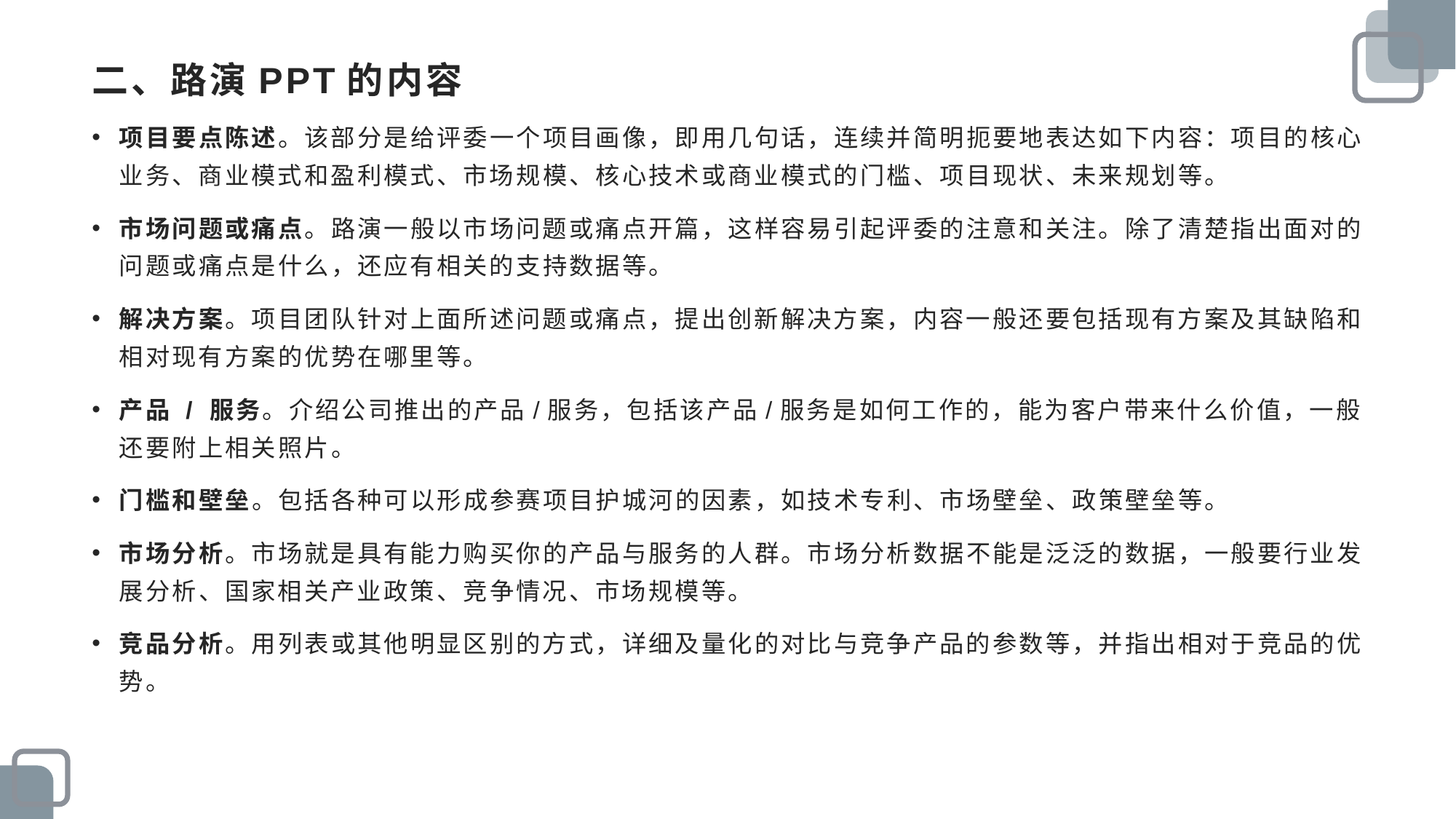

# 二、路演PPT的内容
项目要点陈述。该部分是给评委一个项目画像，即用几句话，连续并简明扼要地表达如下内容：项目的核心业务、商业模式和盈利模式、市场规模、核心技术或商业模式的门槛、项目现状、未来规划等。
市场问题或痛点。路演一般以市场问题或痛点开篇，这样容易引起评委的注意和关注。除了清楚指出面对的问题或痛点是什么，还应有相关的支持数据等。
解决方案。项目团队针对上面所述问题或痛点，提出创新解决方案，内容一般还要包括现有方案及其缺陷和相对现有方案的优势在哪里等。
产品 / 服务。介绍公司推出的产品/服务，包括该产品/服务是如何工作的，能为客户带来什么价值，一般还要附上相关照片。
门槛和壁垒。包括各种可以形成参赛项目护城河的因素，如技术专利、市场壁垒、政策壁垒等。
市场分析。市场就是具有能力购买你的产品与服务的人群。市场分析数据不能是泛泛的数据，一般要行业发展分析、国家相关产业政策、竞争情况、市场规模等。
竞品分析。用列表或其他明显区别的方式，详细及量化的对比与竞争产品的参数等，并指出相对于竞品的优势。